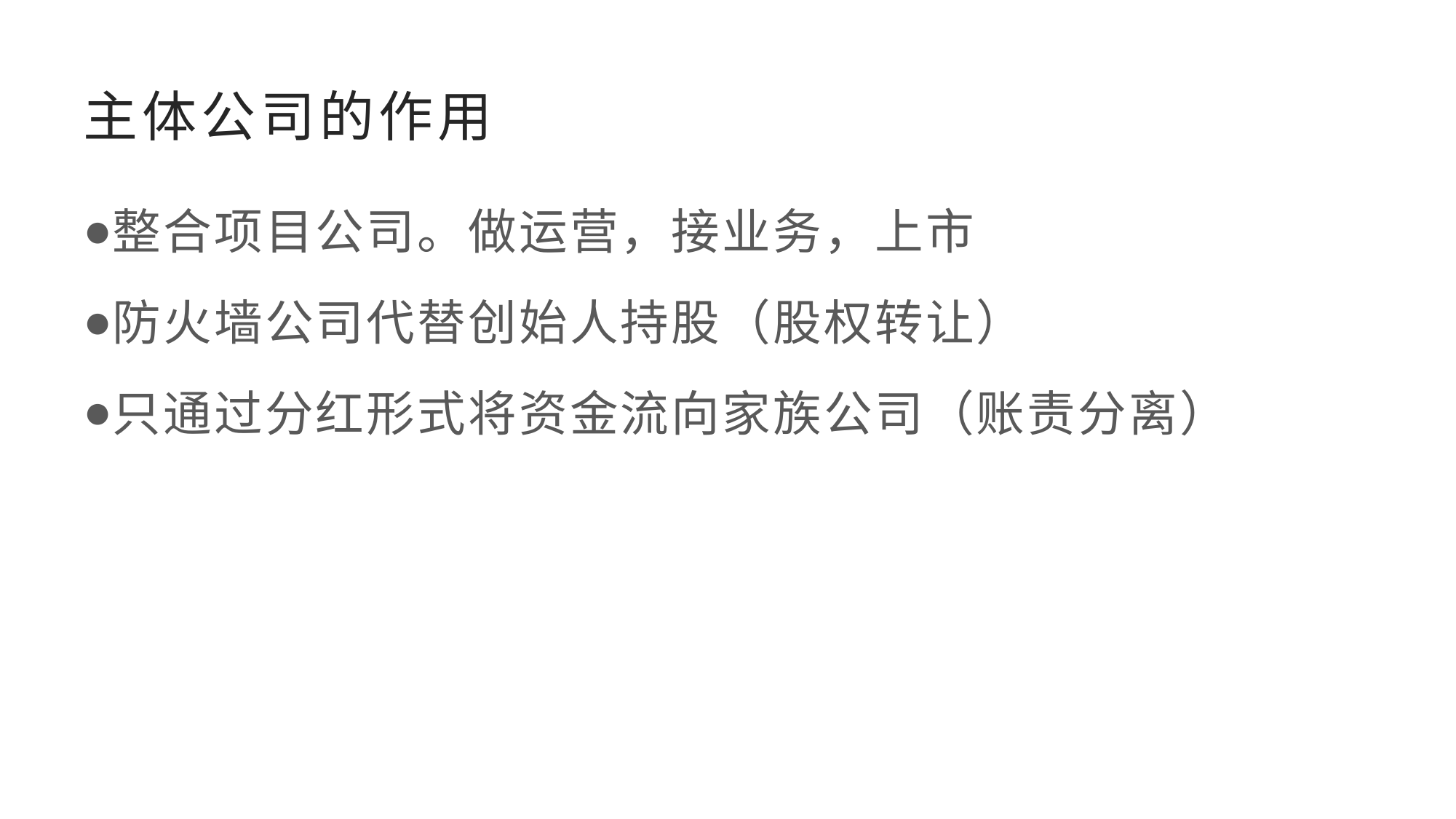

# 主体公司的作用
整合项目公司。做运营，接业务，上市
防火墙公司代替创始人持股（股权转让）
只通过分红形式将资金流向家族公司（账责分离）